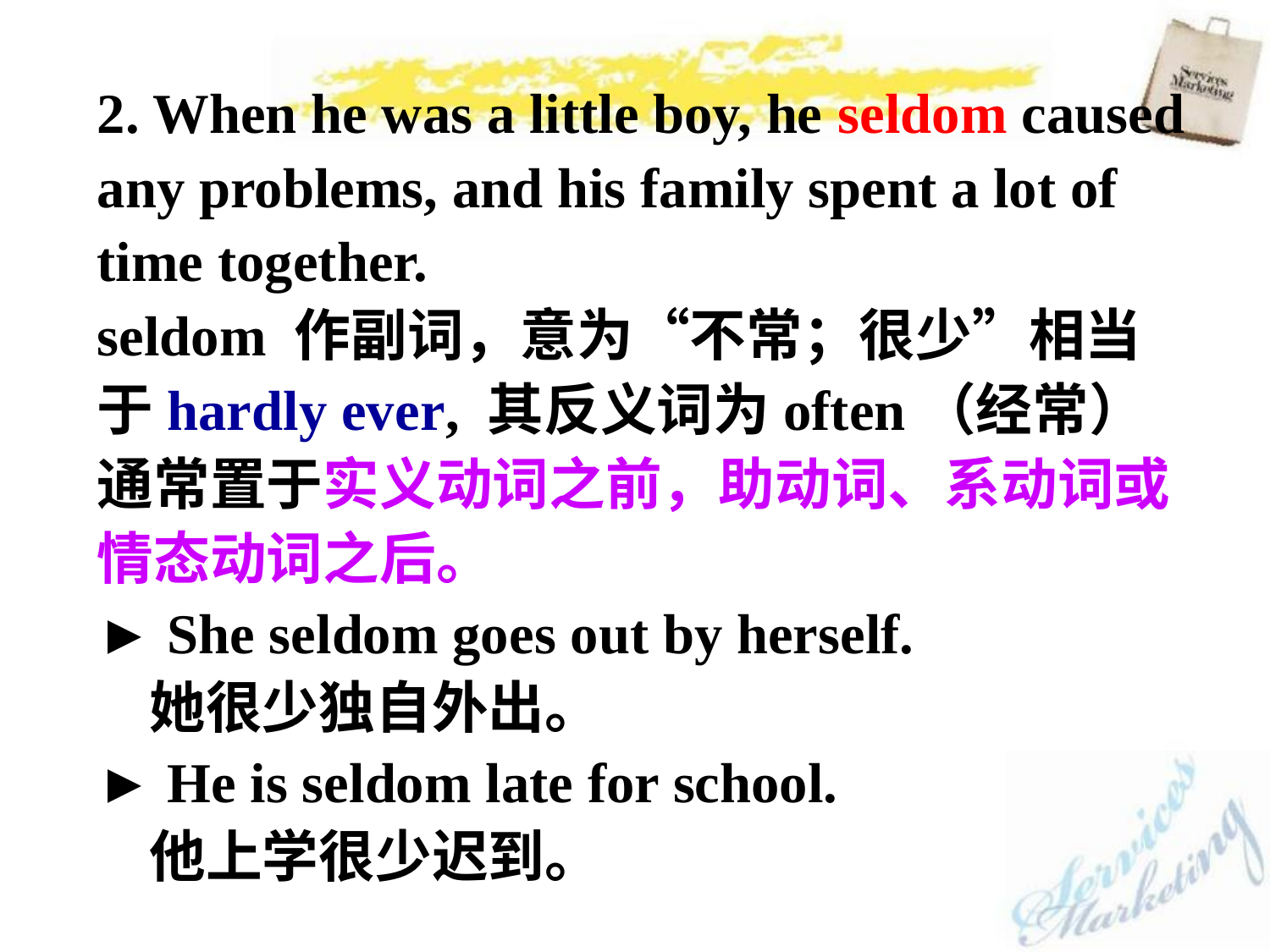

2. When he was a little boy, he seldom caused
any problems, and his family spent a lot of
time together.
seldom 作副词，意为“不常；很少”相当
于hardly ever, 其反义词为often（经常）通常置于实义动词之前，助动词、系动词或情态动词之后。
► She seldom goes out by herself.
   她很少独自外出。
► He is seldom late for school.
   他上学很少迟到。